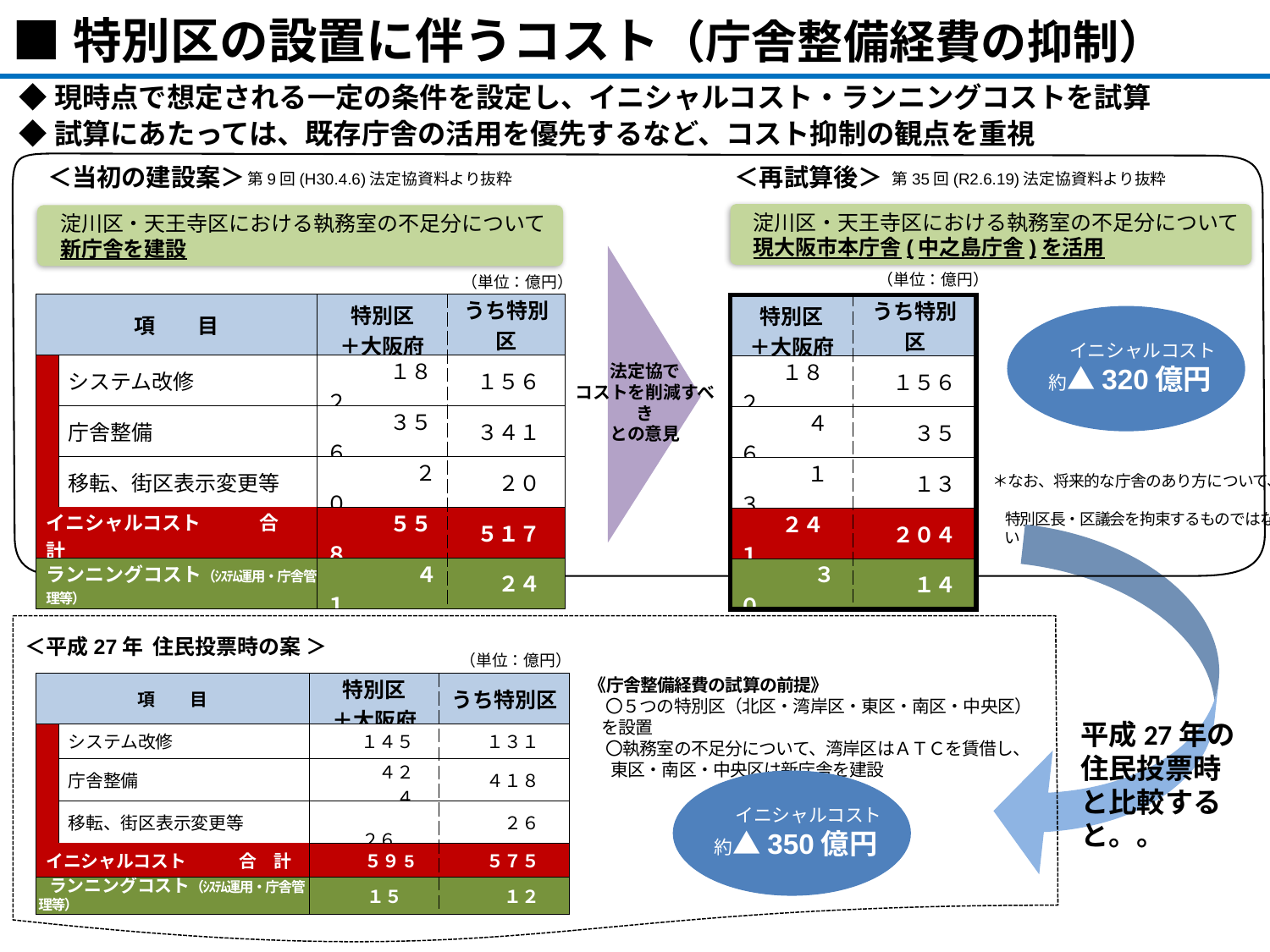

■特別区の設置に伴うコスト（庁舎整備経費の抑制）
◆現時点で想定される一定の条件を設定し、イニシャルコスト・ランニングコストを試算
◆試算にあたっては、既存庁舎の活用を優先するなど、コスト抑制の観点を重視

＜当初の建設案＞
＜再試算後＞
第9回(H30.4.6)法定協資料より抜粋
第35回(R2.6.19)法定協資料より抜粋
　淀川区・天王寺区における執務室の不足分について
　現大阪市本庁舎(中之島庁舎)を活用
　淀川区・天王寺区における執務室の不足分について
　新庁舎を建設

法定協で
コストを削減すべき
との意見
（単位：億円）
（単位：億円）
| 項　　目 |  | 特別区 ＋大阪府 | うち特別区 |
| --- | --- | --- | --- |
|  | システム改修 | １８２ | １５６ |
|  | 庁舎整備 | ３５６ | ３４１ |
|  | 移転、街区表示変更等 | ２０ | ２０ |
| イニシャルコスト　　　合　計 |  | ５５８ | ５１７ |
| ランニングコスト（ｼｽﾃﾑ運用・庁舎管理等） |  | ４１ | ２４ |
| 特別区 ＋大阪府 | うち特別区 |
| --- | --- |
| １８２ | １５６ |
| ４６ | ３５ |
| １３ | １３ |
| ２４１ | ２０４ |
| ３０ | １４ |

　　　　 イニシャルコスト
 約▲320億円
イニシャル 約▲320億円
＊なお、将来的な庁舎のあり方について、
   特別区長・区議会を拘束するものではない

＜平成27年  住民投票時の案 ＞
（単位：億円）
《庁舎整備経費の試算の前提》
　〇５つの特別区（北区・湾岸区・東区・南区・中央区）を設置
　〇執務室の不足分について、湾岸区はＡＴＣを賃借し、
     東区・南区・中央区は新庁舎を建設
| 項　　目 |  | 特別区 ＋大阪府 | うち特別区 |
| --- | --- | --- | --- |
|  | システム改修 | １４５ | １３１ |
|  | 庁舎整備 | ４２４ | ４１８ |
|  | 移転、街区表示変更等 | ２６ | ２６ |
| イニシャルコスト　　　合　計 |  | ５９5 | ５７５ |
| ランニングコスト（ｼｽﾃﾑ運用・庁舎管理等） |  | １５ | １２ |
平成27年の
住民投票時
と比較すると。。

　　　　 イニシャルコスト
 約▲350億円